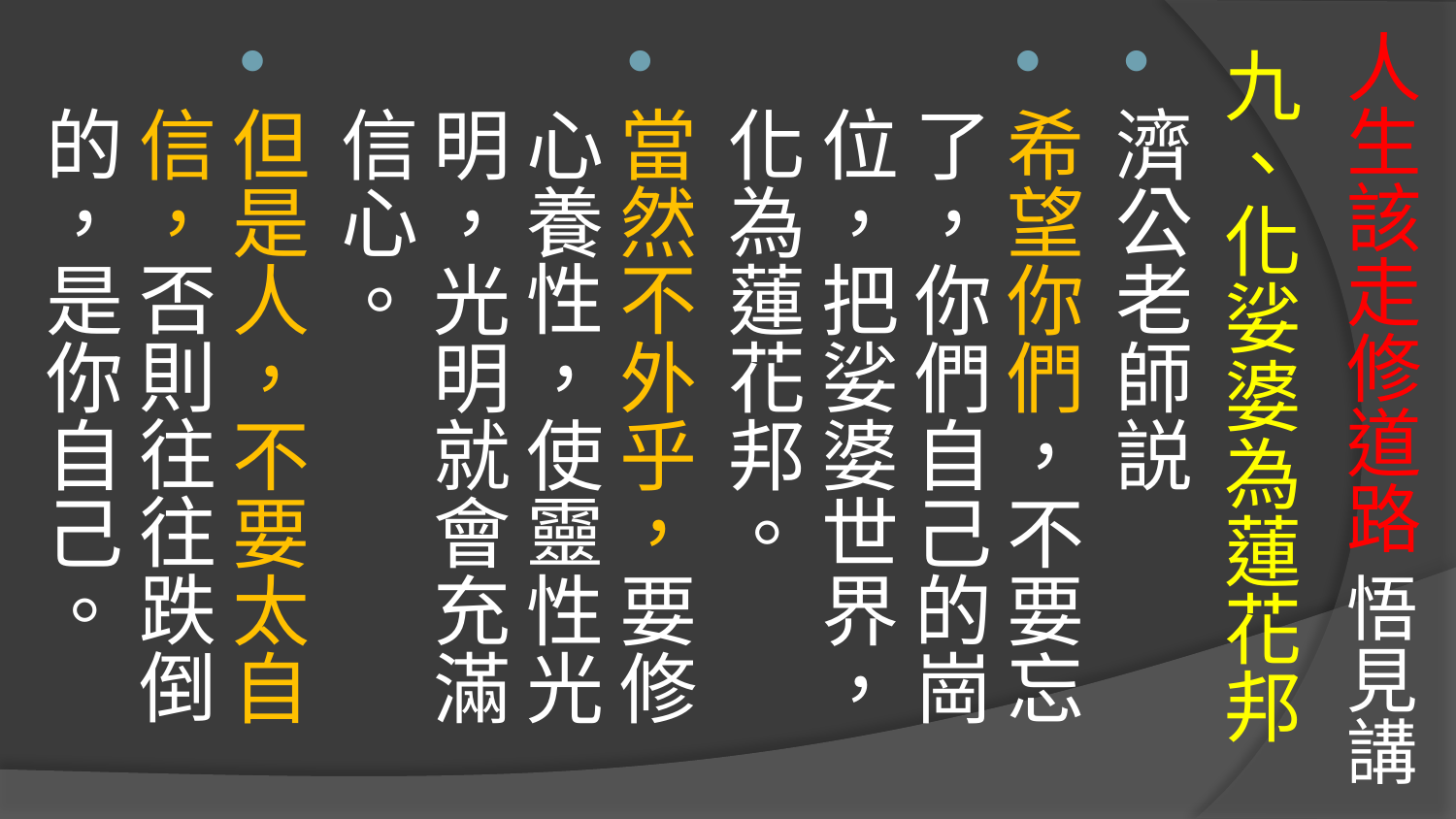

# 人生該走修道路 悟見講
九、化娑婆為蓮花邦
濟公老師説
希望你們，不要忘了，你們自己的崗位，把娑婆世界，化為蓮花邦。
當然不外乎，要修心養性，使靈性光明，光明就會充滿信心。
但是人，不要太自信，否則往往跌倒的，是你自己。